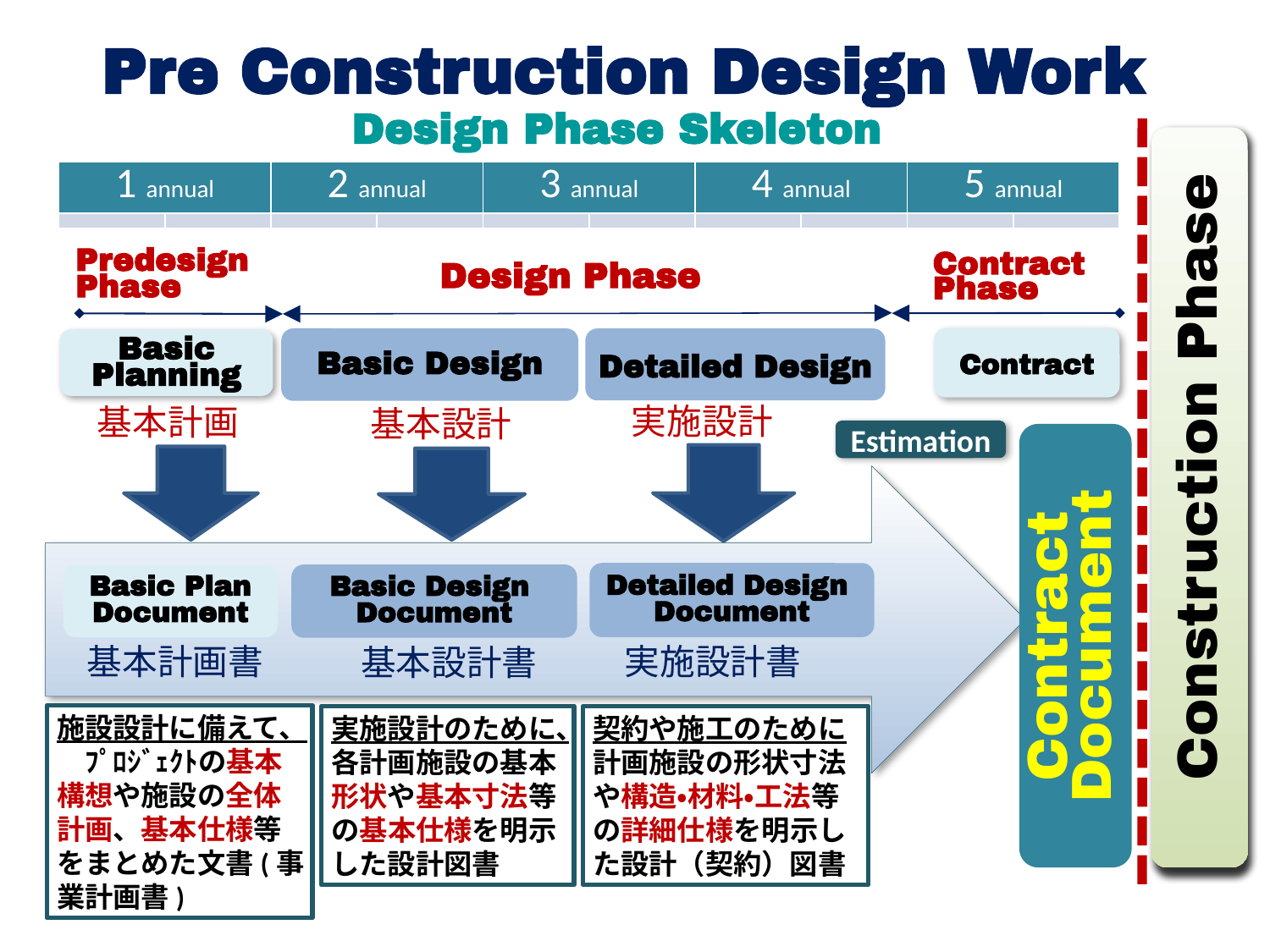

Pre Construction Design Work
Design Phase Skeleton

| 1 annual |  | 2 annual |  | 3 annual |  | 4 annual |  | 5 annual |  |
| --- | --- | --- | --- | --- | --- | --- | --- | --- | --- |
|  |  |  |  |  |  |  |  |  |  |
Predesign Phase
Design Phase
Contract Phase
Contract
Basic Design
Detailed Design
Basic Planning
実施設計
基本計画
基本設計
Construction Phase
Estimation

Detailed Design  Document
Basic Plan Document
Basic Design  Document
Contract Document
実施設計書
基本計画書
基本設計書
施設設計に備えて、　ﾌﾟﾛｼﾞｪｸﾄの基本構想や施設の全体計画、基本仕様等をまとめた文書(事業計画書)
実施設計のために、各計画施設の基本形状や基本寸法等の基本仕様を明示した設計図書
契約や施工のために計画施設の形状寸法や構造・材料・工法等の詳細仕様を明示した設計（契約）図書